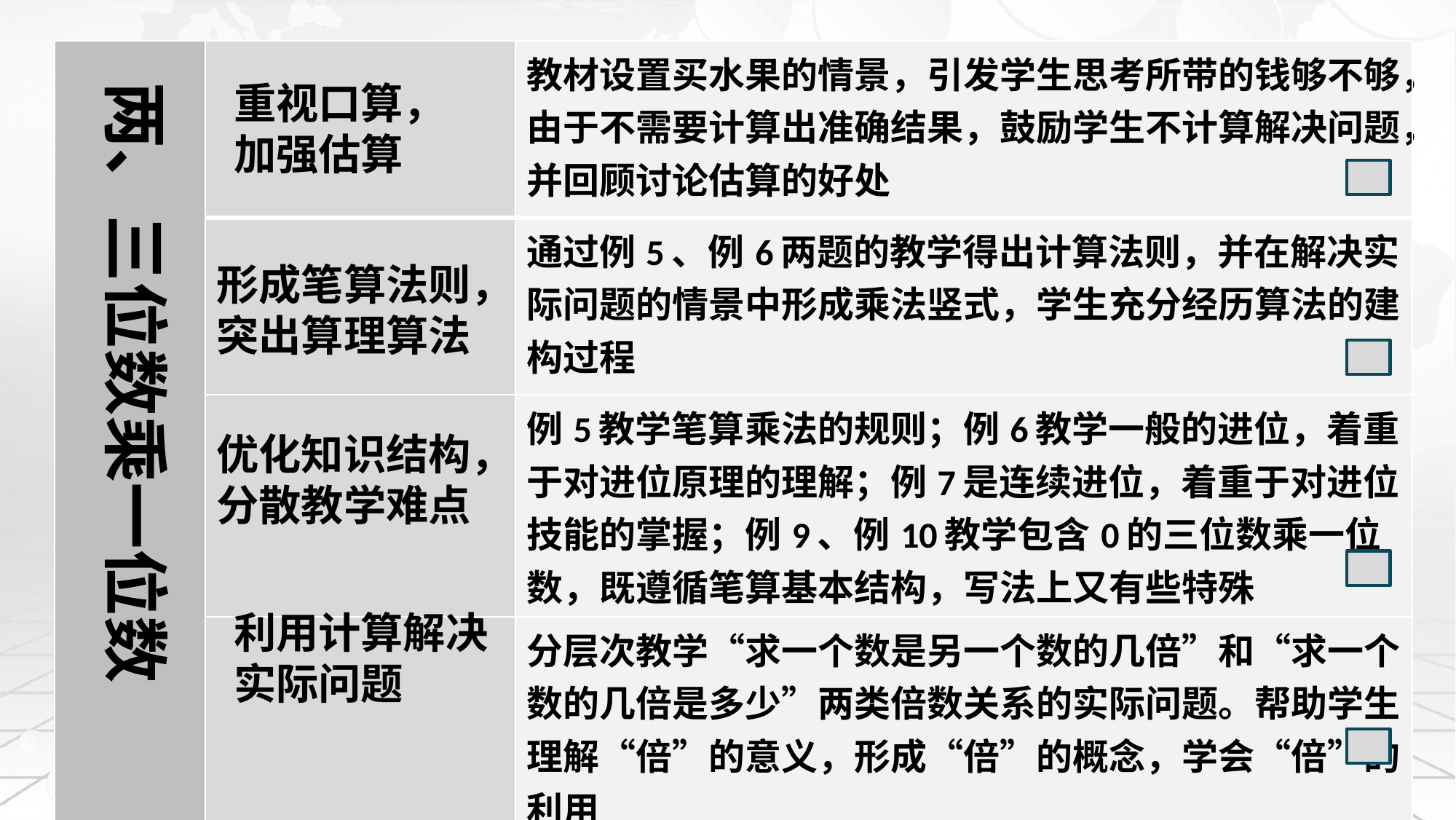

|  |  | 教材设置买水果的情景，引发学生思考所带的钱够不够，由于不需要计算出准确结果，鼓励学生不计算解决问题，并回顾讨论估算的好处 |
| --- | --- | --- |
|  |  | 通过例5、例6两题的教学得出计算法则，并在解决实际问题的情景中形成乘法竖式，学生充分经历算法的建构过程 |
|  |  | 例5教学笔算乘法的规则；例6教学一般的进位，着重于对进位原理的理解；例7是连续进位，着重于对进位技能的掌握；例9、例10教学包含0的三位数乘一位数，既遵循笔算基本结构，写法上又有些特殊 |
|  |  | 分层次教学“求一个数是另一个数的几倍”和“求一个数的几倍是多少”两类倍数关系的实际问题。帮助学生理解“倍”的意义，形成“倍”的概念，学会“倍”的利用 |

重视口算，
加强估算
两、三位数乘一位数

形成笔算法则，
突出算理算法

优化知识结构，
分散教学难点

利用计算解决
实际问题